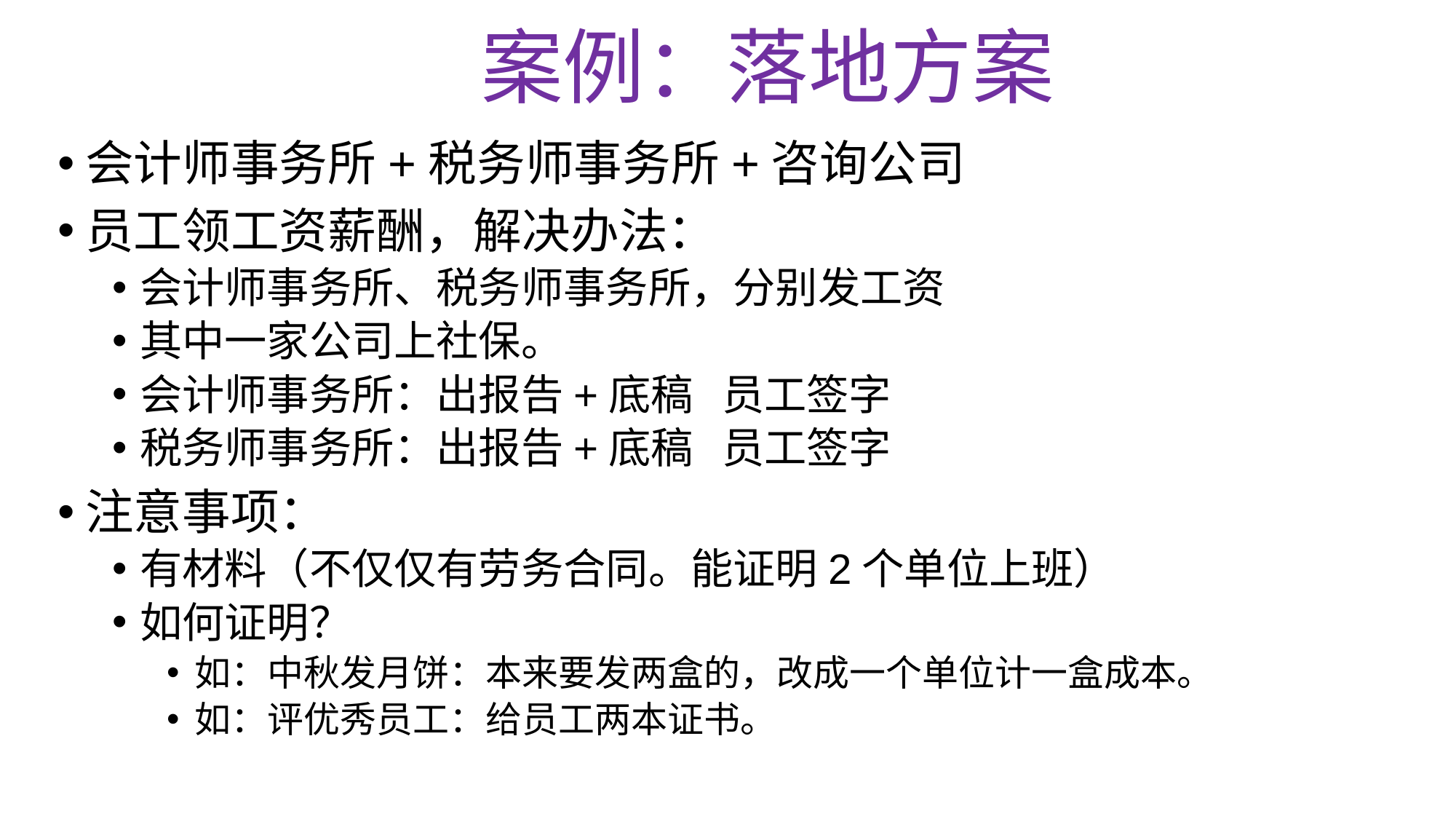

# 案例：落地方案
会计师事务所+税务师事务所+咨询公司
员工领工资薪酬，解决办法：
会计师事务所、税务师事务所，分别发工资
其中一家公司上社保。
会计师事务所：出报告+底稿   员工签字
税务师事务所：出报告+底稿   员工签字
注意事项：
有材料（不仅仅有劳务合同。能证明2个单位上班）
如何证明？
如：中秋发月饼：本来要发两盒的，改成一个单位计一盒成本。
如：评优秀员工：给员工两本证书。